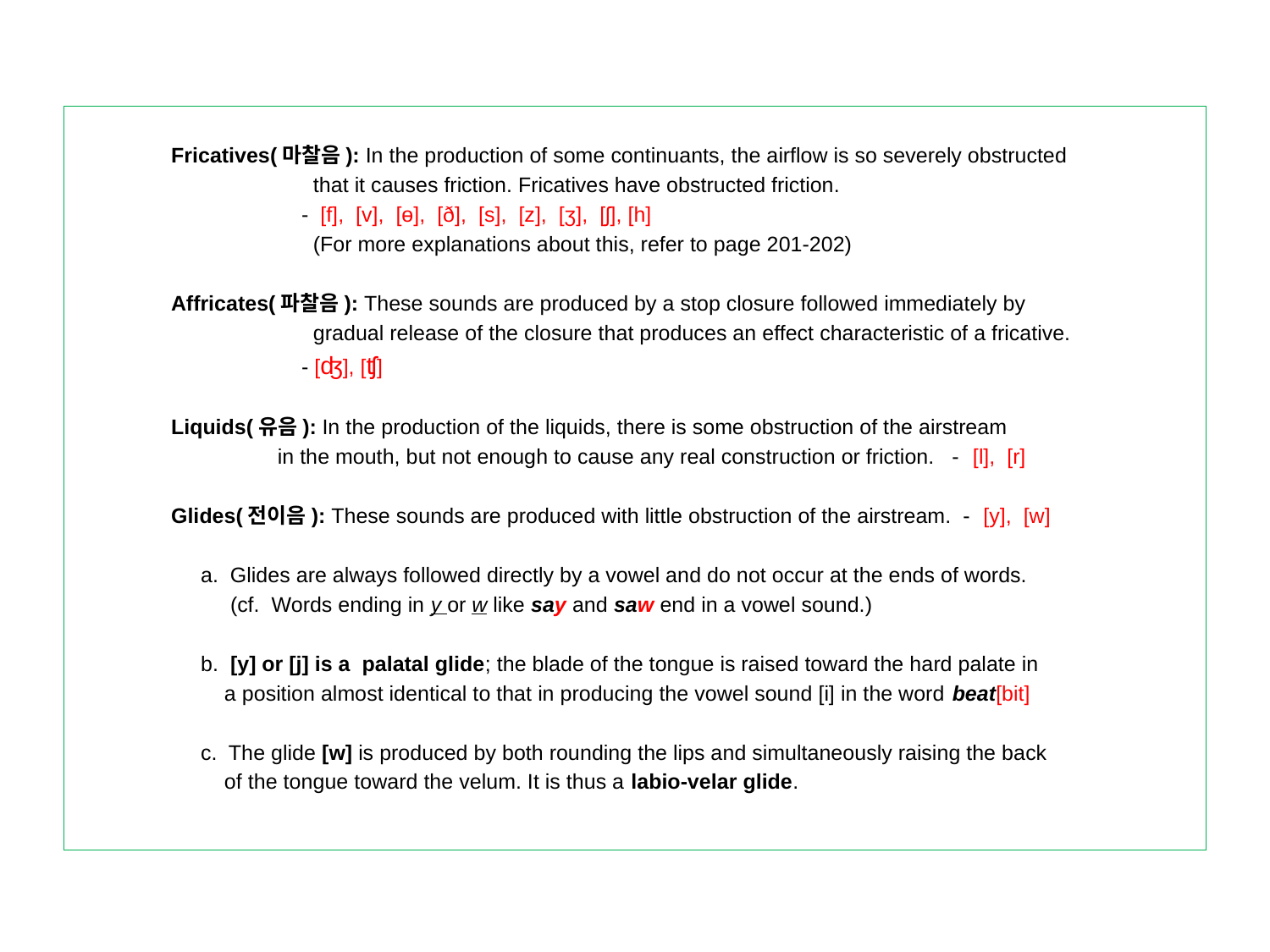

Fricatives(마찰음): In the production of some continuants, the airflow is so severely obstructed
                                        that it causes friction. Fricatives have obstructed friction.
                                      -  [f],  [v],  [ɵ],  [ð],  [s],  [z],  [ʒ],  [ʃ], [h]
                                        (For more explanations about this, refer to page 201-202)

                Affricates(파찰음): These sounds are produced by a stop closure followed immediately by
                                        gradual release of the closure that produces an effect characteristic of a fricative.
                                      - [ʤ], [ʧ]

                Liquids(유음): In the production of the liquids, there is some obstruction of the airstream
                                  in the mouth, but not enough to cause any real construction or friction.   -  [l],  [r]

                Glides(전이음): These sounds are produced with little obstruction of the airstream.  -  [y],  [w]

                     a.  Glides are always followed directly by a vowel and do not occur at the ends of words.
                          (cf.  Words ending in y or w like say and saw end in a vowel sound.)

                     b.  [y] or [j] is a  palatal glide; the blade of the tongue is raised toward the hard palate in
                         a position almost identical to that in producing the vowel sound [i] in the word beat[bit]

                     c.  The glide [w] is produced by both rounding the lips and simultaneously raising the back
                         of the tongue toward the velum. It is thus a labio-velar glide.